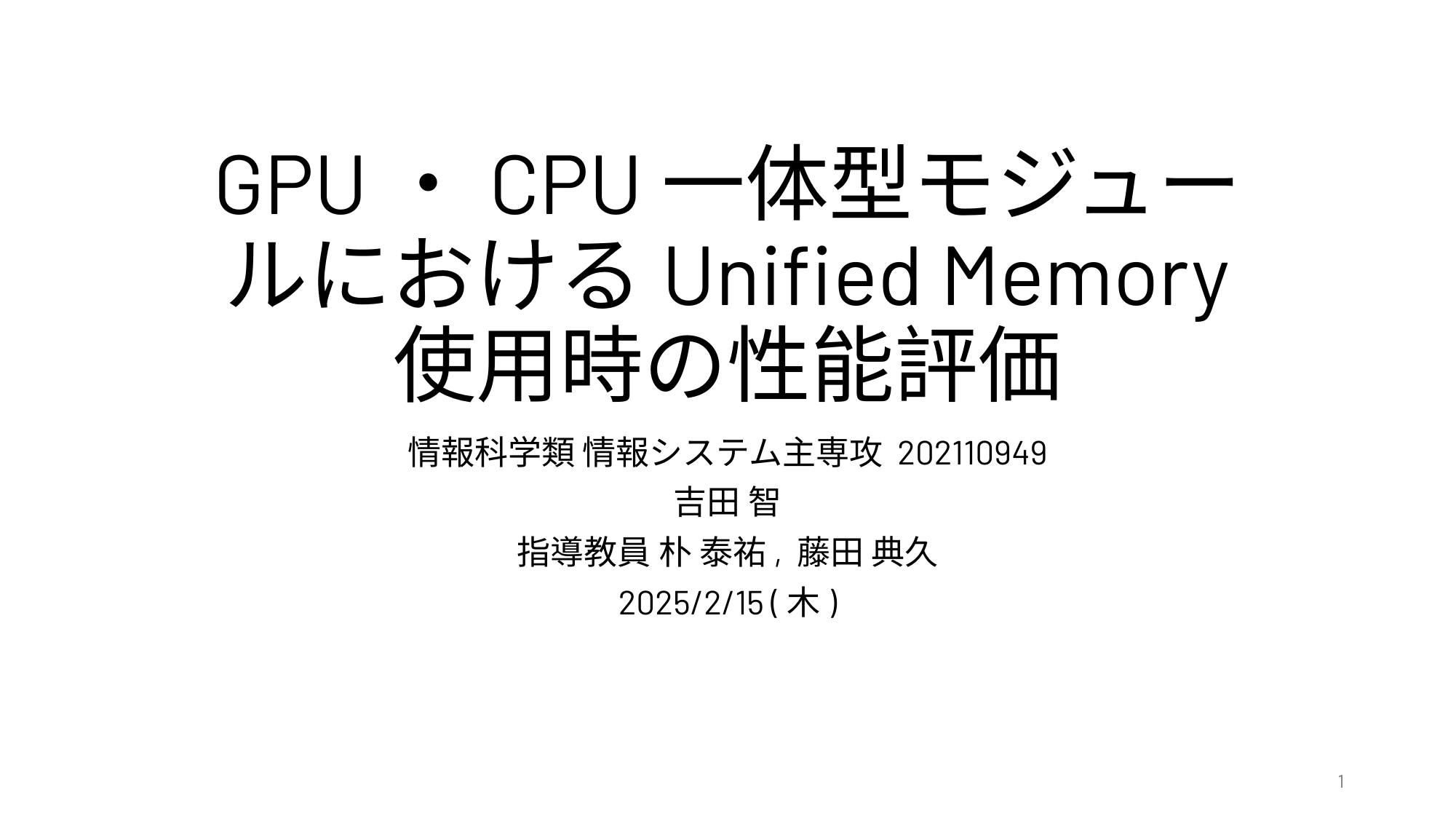

# GPU・CPU一体型モジュールにおけるUnified Memory 使用時の性能評価
情報科学類 情報システム主専攻 202110949
吉田 智
指導教員 朴 泰祐, 藤田 典久
2025/2/15 (木)
1